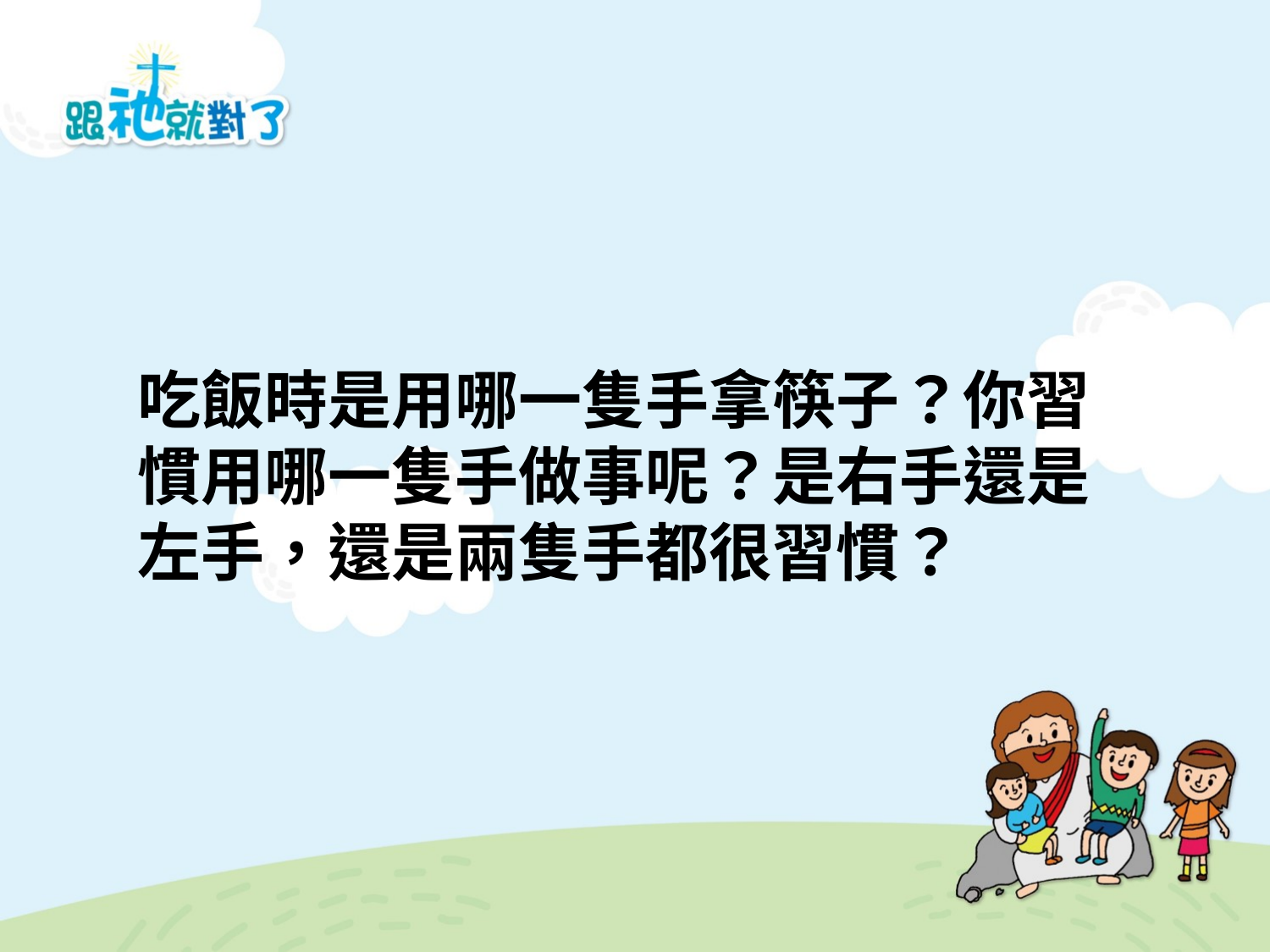

吃飯時是用哪一隻手拿筷子？你習慣用哪一隻手做事呢？是右手還是左手，還是兩隻手都很習慣？